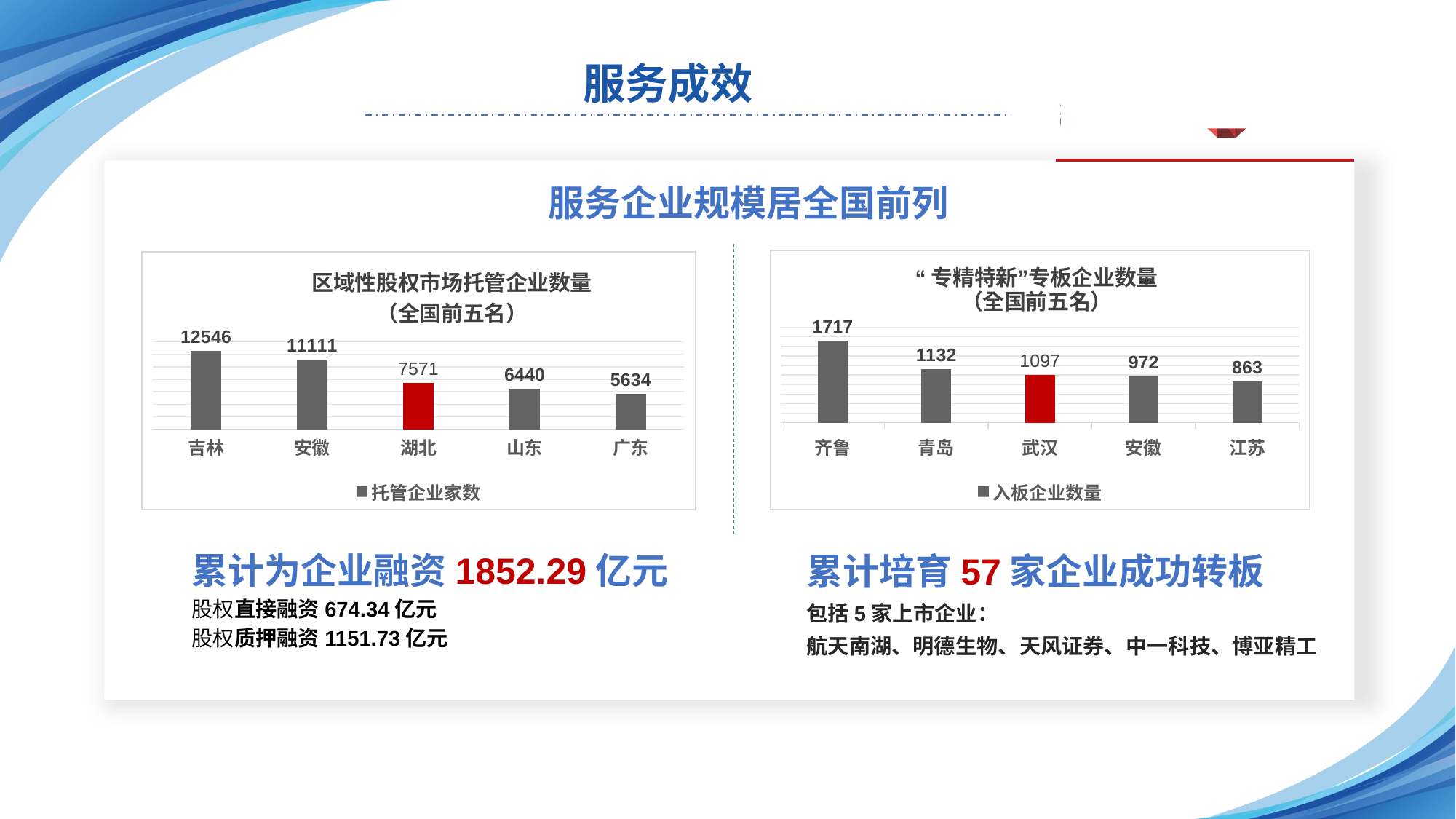

服务成效

服务企业规模居全国前列

### Chart: “专精特新”专板企业数量
（全国前五名）

| Category | 入板企业数量 |
|---|---|
| 齐鲁 | 1717.0 |
| 青岛 | 1132.0 |
| 武汉 | 1008.0 |
| 安徽 | 972.0 |
| 江苏 | 863.0 |

### Chart: 区域性股权市场托管企业数量
（全国前五名）

| Category | 托管企业家数 |
|---|---|
| 吉林 | 12546.0 |
| 安徽 | 11111.0 |
| 湖北 | 7401.0 |
| 山东 | 6440.0 |
| 广东 | 5634.0 |
累计培育57家企业成功转板
包括5家上市企业：
航天南湖、明德生物、天风证券、中一科技、博亚精工
累计为企业融资1852.29亿元
股权直接融资674.34亿元
股权质押融资1151.73亿元